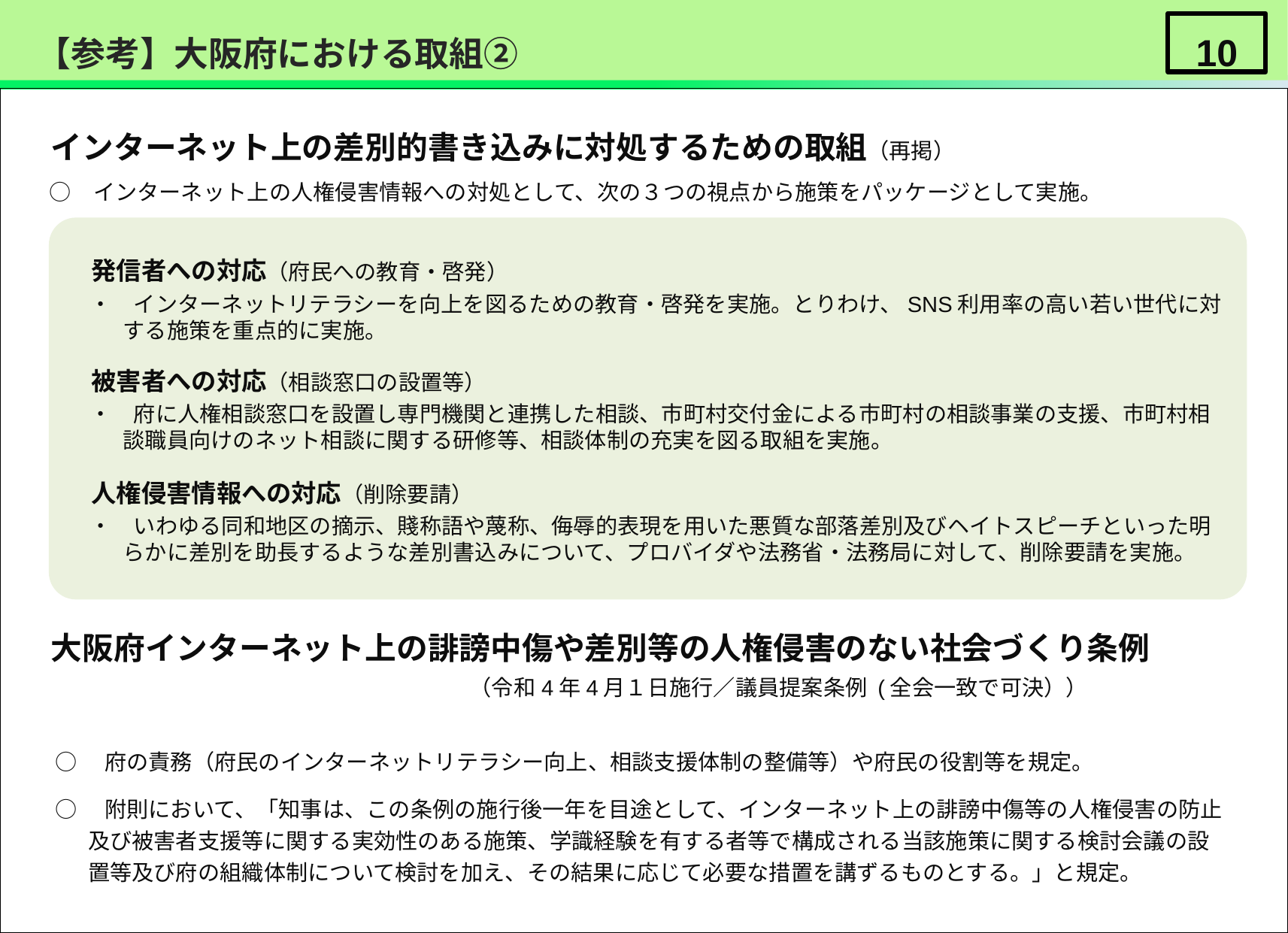

# 【参考】大阪府における取組②
10

　 インターネット上の差別的書き込みに対処するための取組（再掲）

　   ○　インターネット上の人権侵害情報への対処として、次の３つの視点から施策をパッケージとして実施。

　 大阪府インターネット上の誹謗中傷や差別等の人権侵害のない社会づくり条例
　　　　                                                                           （令和4年4月１日施行／議員提案条例 (全会一致で可決））

   発信者への対応（府民への教育・啓発）
　・　インターネットリテラシーを向上を図るための教育・啓発を実施。とりわけ、SNS利用率の高い若い世代に対する施策を重点的に実施。

   被害者への対応（相談窓口の設置等）
　・　府に人権相談窓口を設置し専門機関と連携した相談、市町村交付金による市町村の相談事業の支援、市町村相談職員向けのネット相談に関する研修等、相談体制の充実を図る取組を実施。

   人権侵害情報への対応（削除要請）
　・　いわゆる同和地区の摘示、賤称語や蔑称、侮辱的表現を用いた悪質な部落差別及びヘイトスピーチといった明らかに差別を助長するような差別書込みについて、プロバイダや法務省・法務局に対して、削除要請を実施。
○　府の責務（府民のインターネットリテラシー向上、相談支援体制の整備等）や府民の役割等を規定。

○　附則において、「知事は、この条例の施行後一年を目途として、インターネット上の誹謗中傷等の人権侵害の防止及び被害者支援等に関する実効性のある施策、学識経験を有する者等で構成される当該施策に関する検討会議の設置等及び府の組織体制について検討を加え、その結果に応じて必要な措置を講ずるものとする。」と規定。